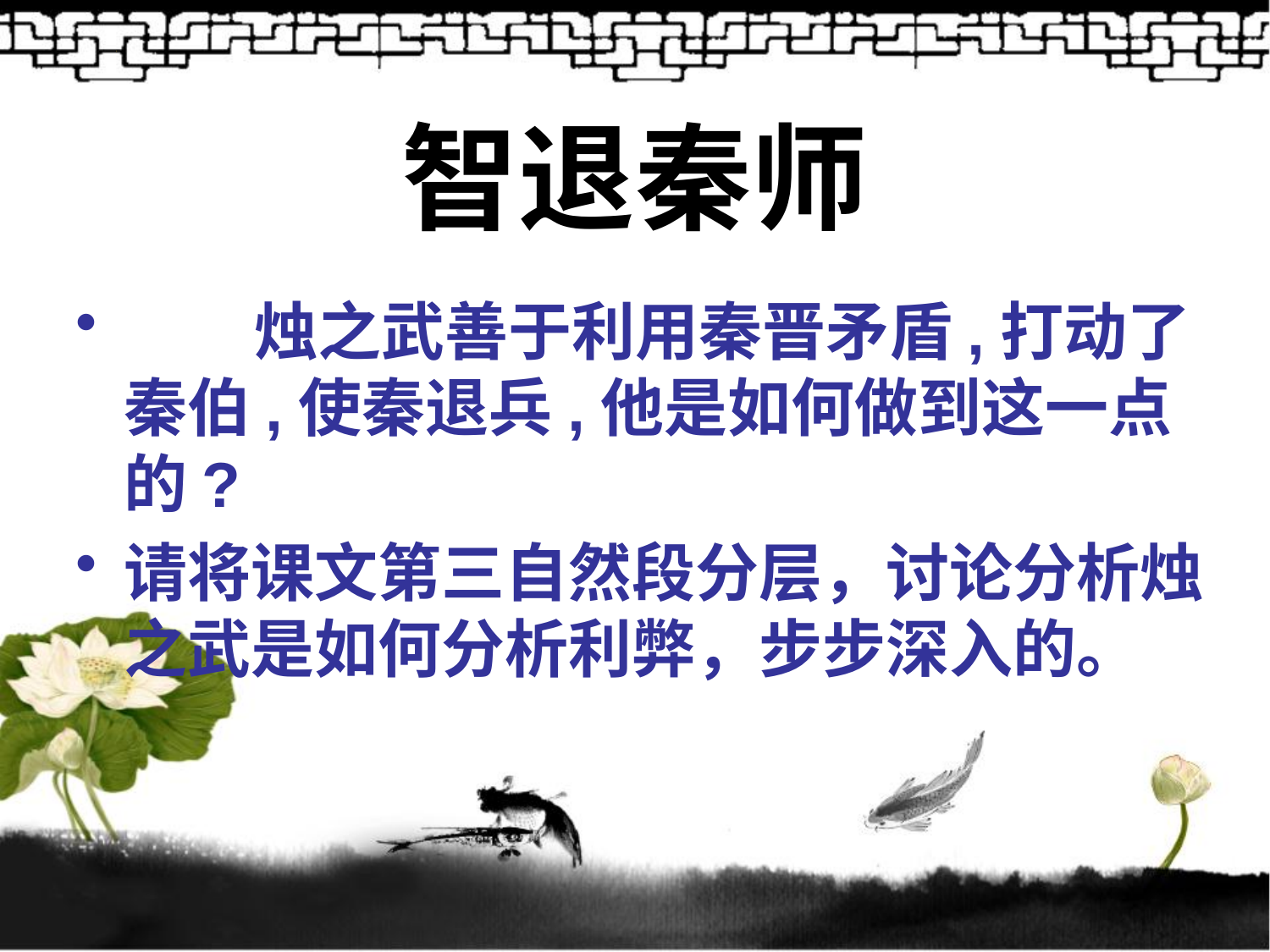

# 智退秦师
        烛之武善于利用秦晋矛盾,打动了秦伯,使秦退兵,他是如何做到这一点的?
请将课文第三自然段分层，讨论分析烛之武是如何分析利弊，步步深入的。